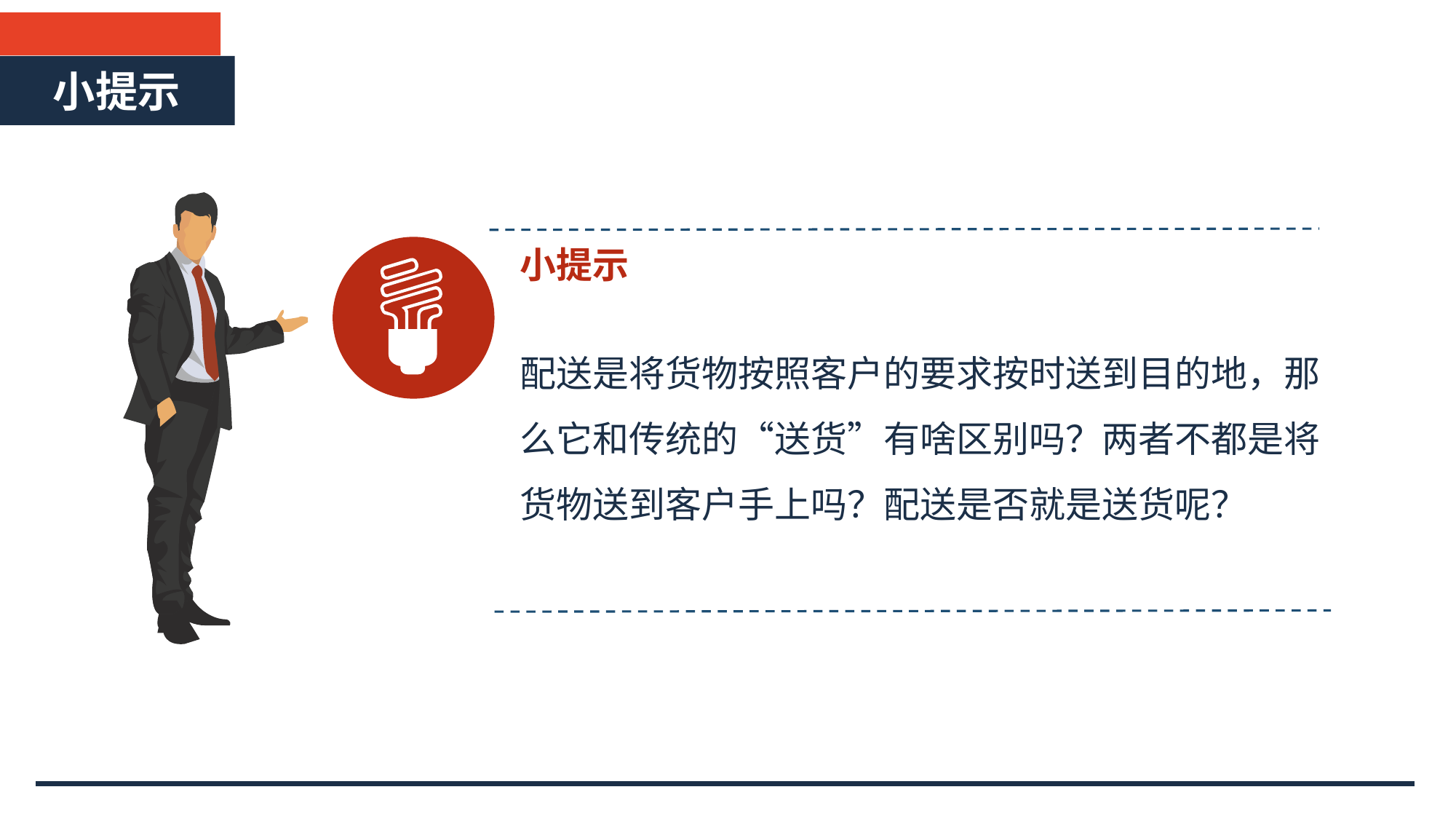

小提示

小提示
配送是将货物按照客户的要求按时送到目的地，那么它和传统的“送货”有啥区别吗？两者不都是将货物送到客户手上吗？配送是否就是送货呢？